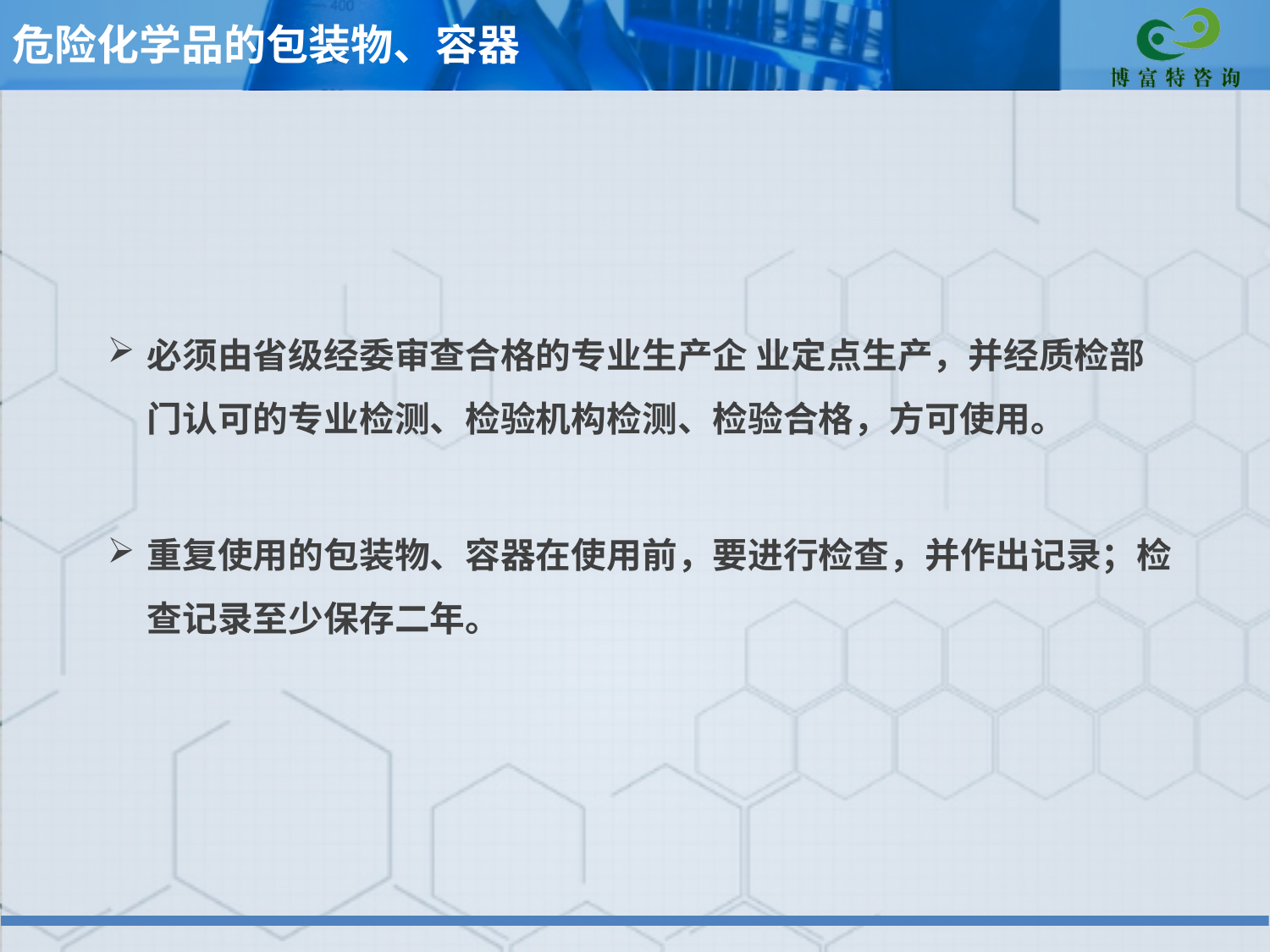

危险化学品的包装物、容器
# 必须由省级经委审查合格的专业生产企 业定点生产，并经质检部门认可的专业检测、检验机构检测、检验合格，方可使用。
重复使用的包装物、容器在使用前，要进行检查，并作出记录；检查记录至少保存二年。